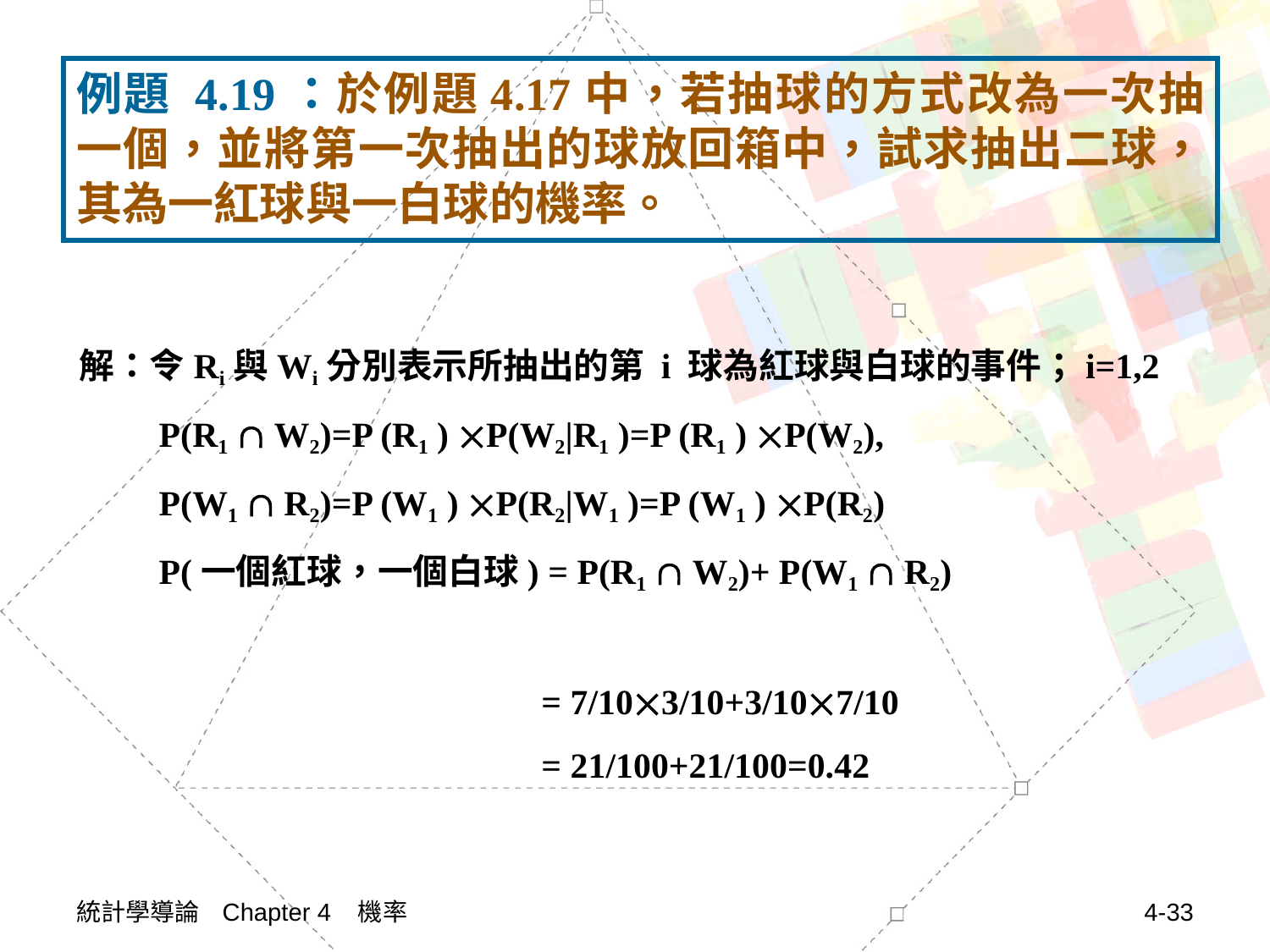

例題 4.19：於例題4.17中，若抽球的方式改為一次抽一個，並將第一次抽出的球放回箱中，試求抽出二球，其為一紅球與一白球的機率。
解：令Ri與Wi分別表示所抽出的第 i 球為紅球與白球的事件；i=1,2
         P(R1 ∩ W2)=P (R1 ) ×P(W2|R1 )=P (R1 ) ×P(W2),
         P(W1 ∩ R2)=P (W1 ) ×P(R2|W1 )=P (W1 ) ×P(R2)
         P(一個紅球，一個白球) = P(R1 ∩ W2)+ P(W1 ∩ R2)
                                                    = 7/10×3/10+3/10×7/10
                                                    = 21/100+21/100=0.42
統計學導論   Chapter 4   機率
4-33